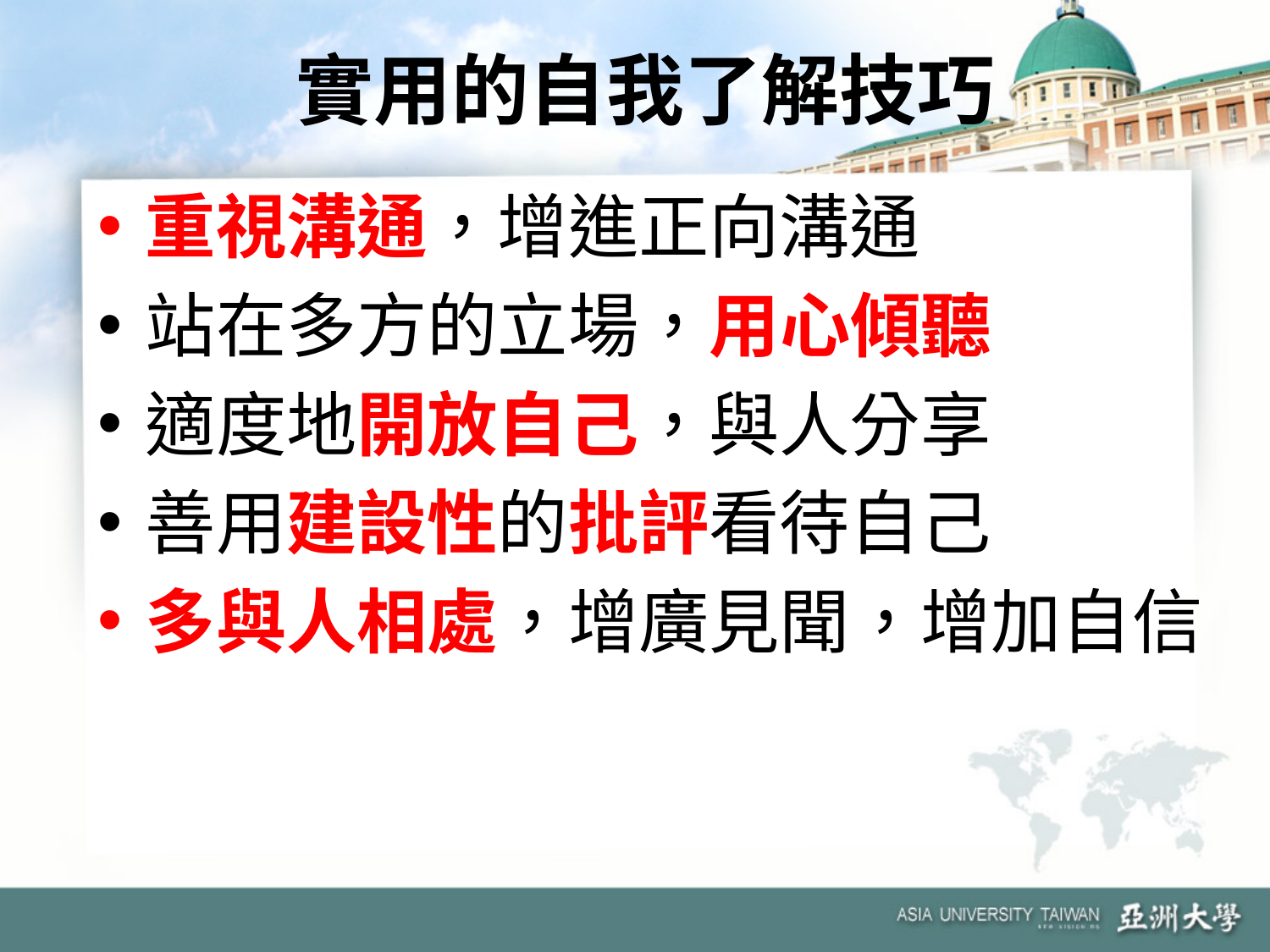

# 實用的自我了解技巧
重視溝通，增進正向溝通
站在多方的立場，用心傾聽
適度地開放自己，與人分享
善用建設性的批評看待自己
多與人相處，增廣見聞，增加自信